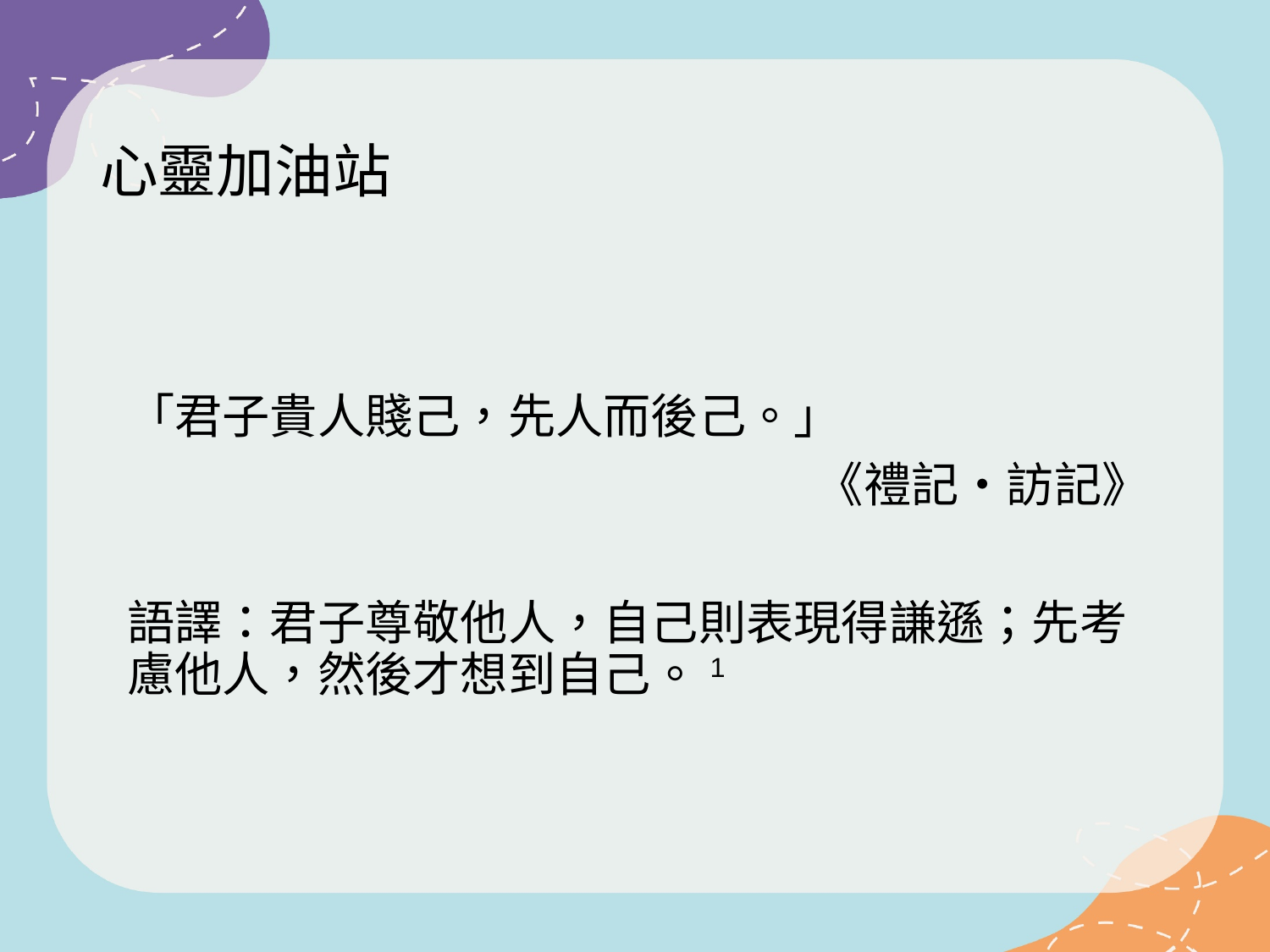

# 心靈加油站

「君子貴人賤己，先人而後己。」
《禮記•訪記》

語譯：君子尊敬他人，自己則表現得謙遜；先考慮他人，然後才想到自己。1